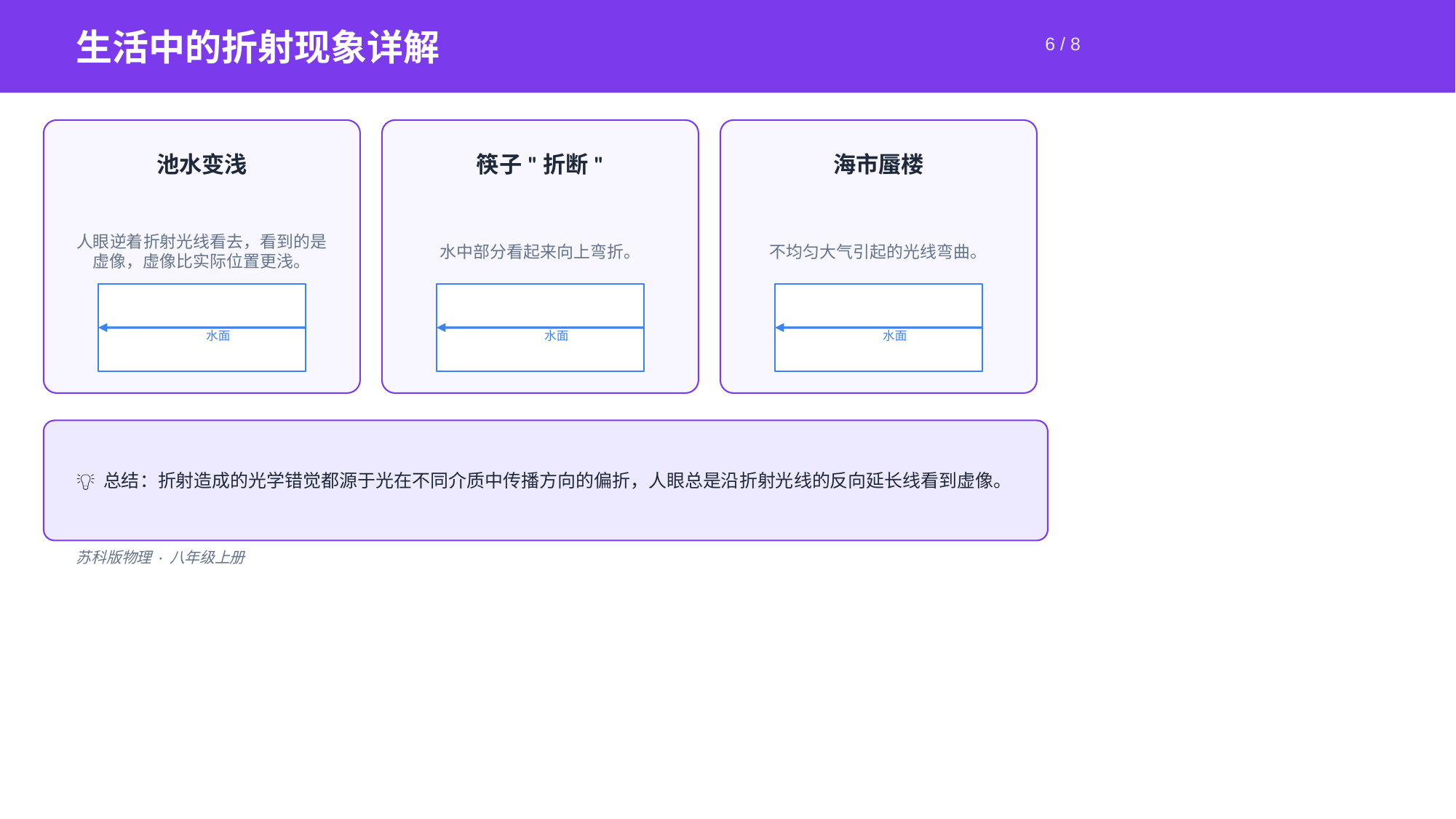

生活中的折射现象详解
6 / 8

池水变浅
筷子"折断"
海市蜃楼
人眼逆着折射光线看去，看到的是虚像，虚像比实际位置更浅。
水中部分看起来向上弯折。
不均匀大气引起的光线弯曲。

水面
水面
水面

💡 总结：折射造成的光学错觉都源于光在不同介质中传播方向的偏折，人眼总是沿折射光线的反向延长线看到虚像。
苏科版物理 · 八年级上册